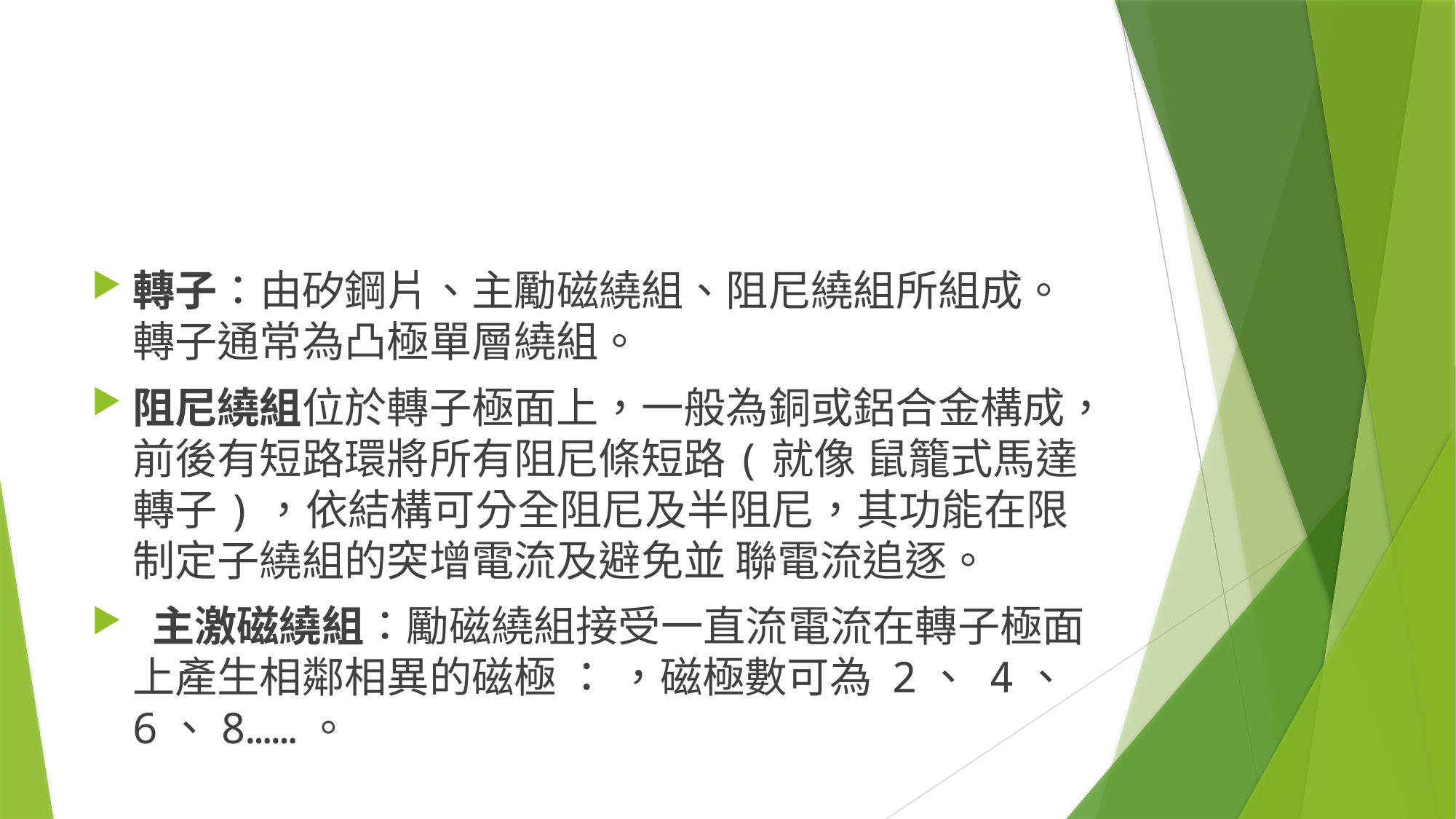

#
轉子：由矽鋼片、主勵磁繞組、阻尼繞組所組成。轉子通常為凸極單層繞組。
阻尼繞組位於轉子極面上，一般為銅或鋁合金構成，前後有短路環將所有阻尼條短路(就像 鼠籠式馬達轉子)，依結構可分全阻尼及半阻尼，其功能在限制定子繞組的突增電流及避免並 聯電流追逐。
 主激磁繞組：勵磁繞組接受一直流電流在轉子極面上產生相鄰相異的磁極 ： ，磁極數可為 2、 4、6、8……。